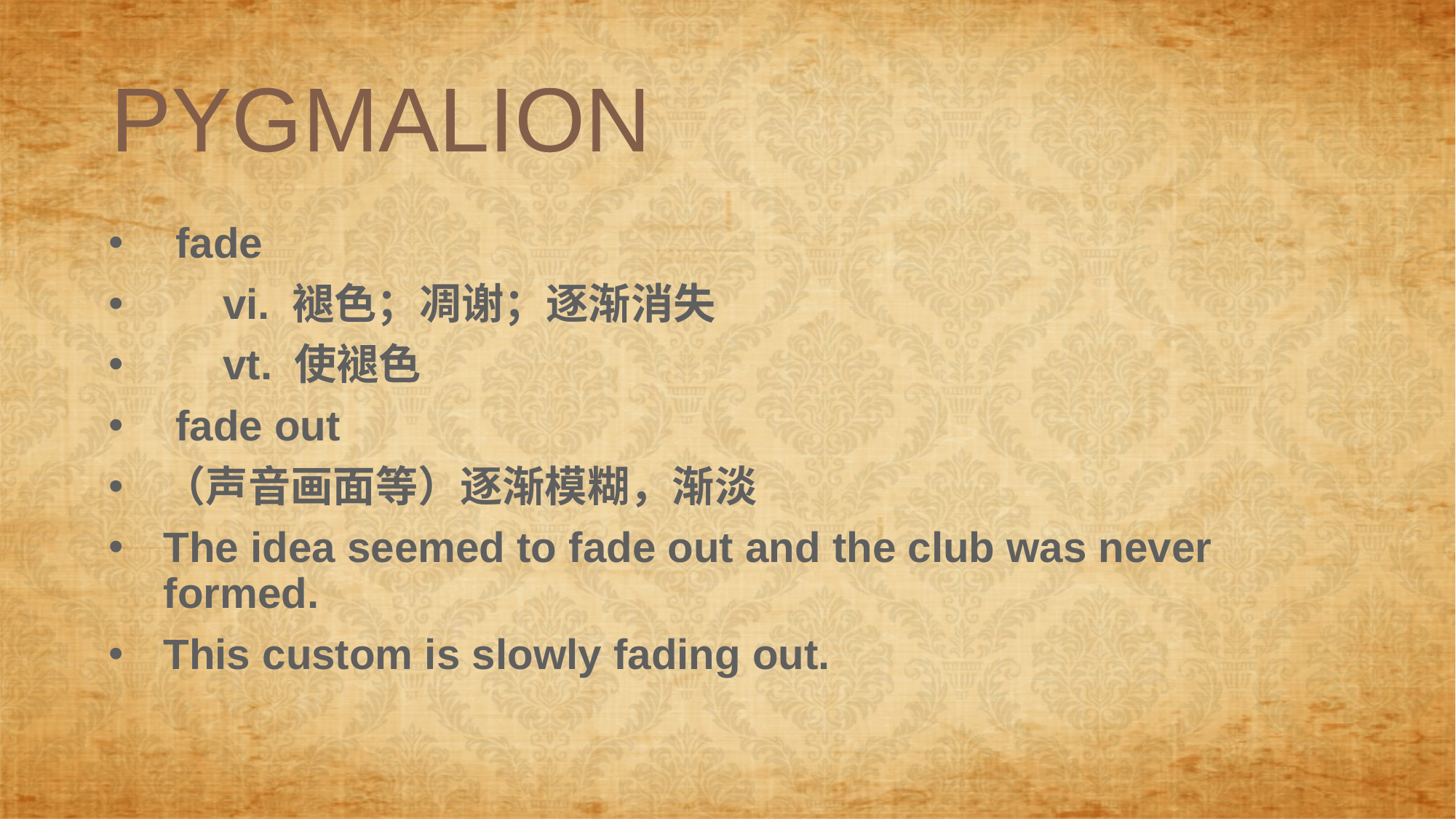

PYGMALION
 fade
     vi. 褪色；凋谢；逐渐消失
     vt. 使褪色
 fade out
（声音画面等）逐渐模糊，渐淡
The idea seemed to fade out and the club was never formed.
This custom is slowly fading out.